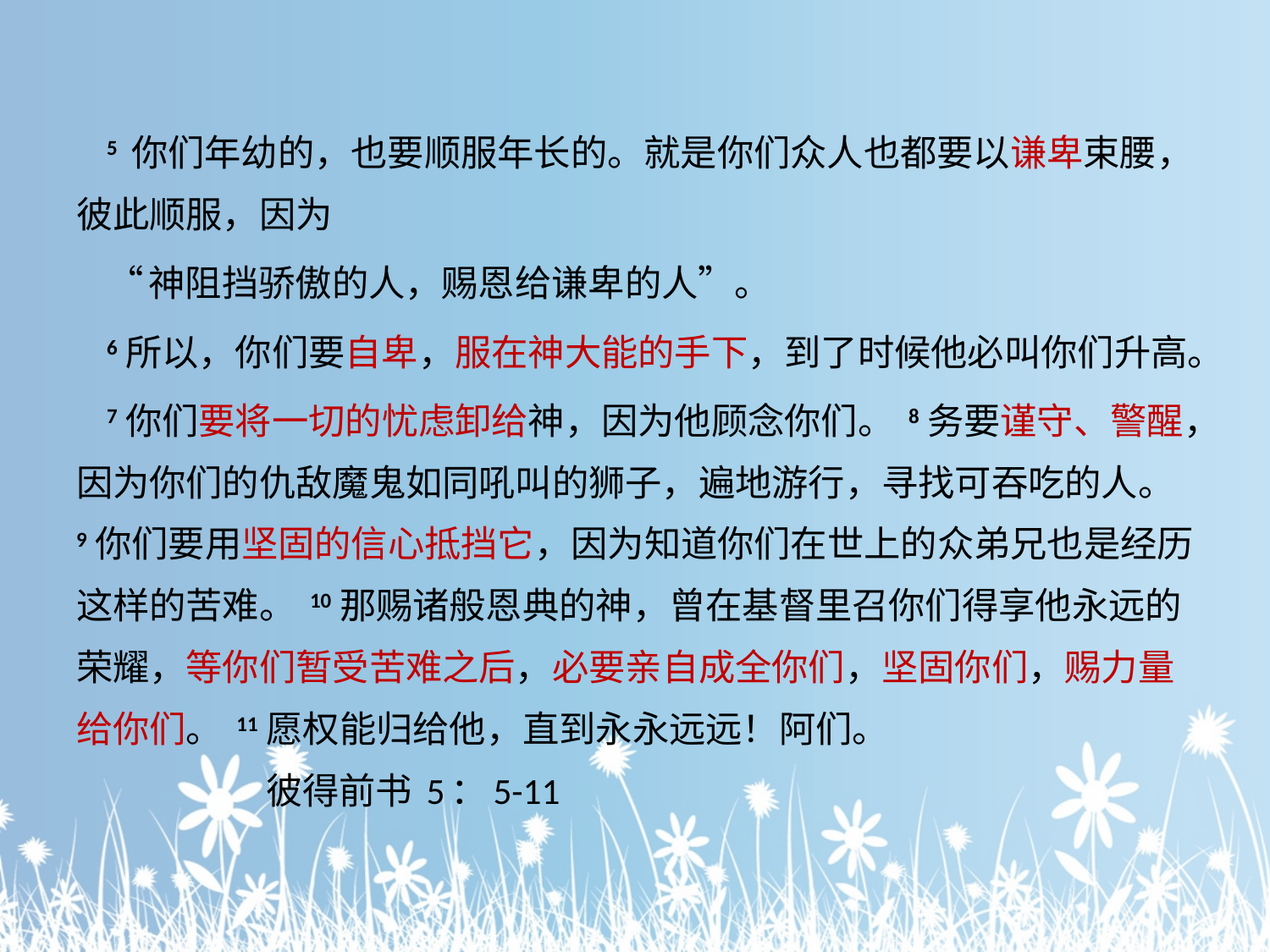

5 你们年幼的，也要顺服年长的。就是你们众人也都要以谦卑束腰，彼此顺服，因为
“神阻挡骄傲的人，赐恩给谦卑的人”。
6 所以，你们要自卑，服在神大能的手下，到了时候他必叫你们升高。
7 你们要将一切的忧虑卸给神，因为他顾念你们。 8 务要谨守、警醒，因为你们的仇敌魔鬼如同吼叫的狮子，遍地游行，寻找可吞吃的人。 9 你们要用坚固的信心抵挡它，因为知道你们在世上的众弟兄也是经历这样的苦难。 10 那赐诸般恩典的神，曾在基督里召你们得享他永远的荣耀，等你们暂受苦难之后，必要亲自成全你们，坚固你们，赐力量给你们。 11 愿权能归给他，直到永永远远！阿们。                                                            彼得前书 5：5-11